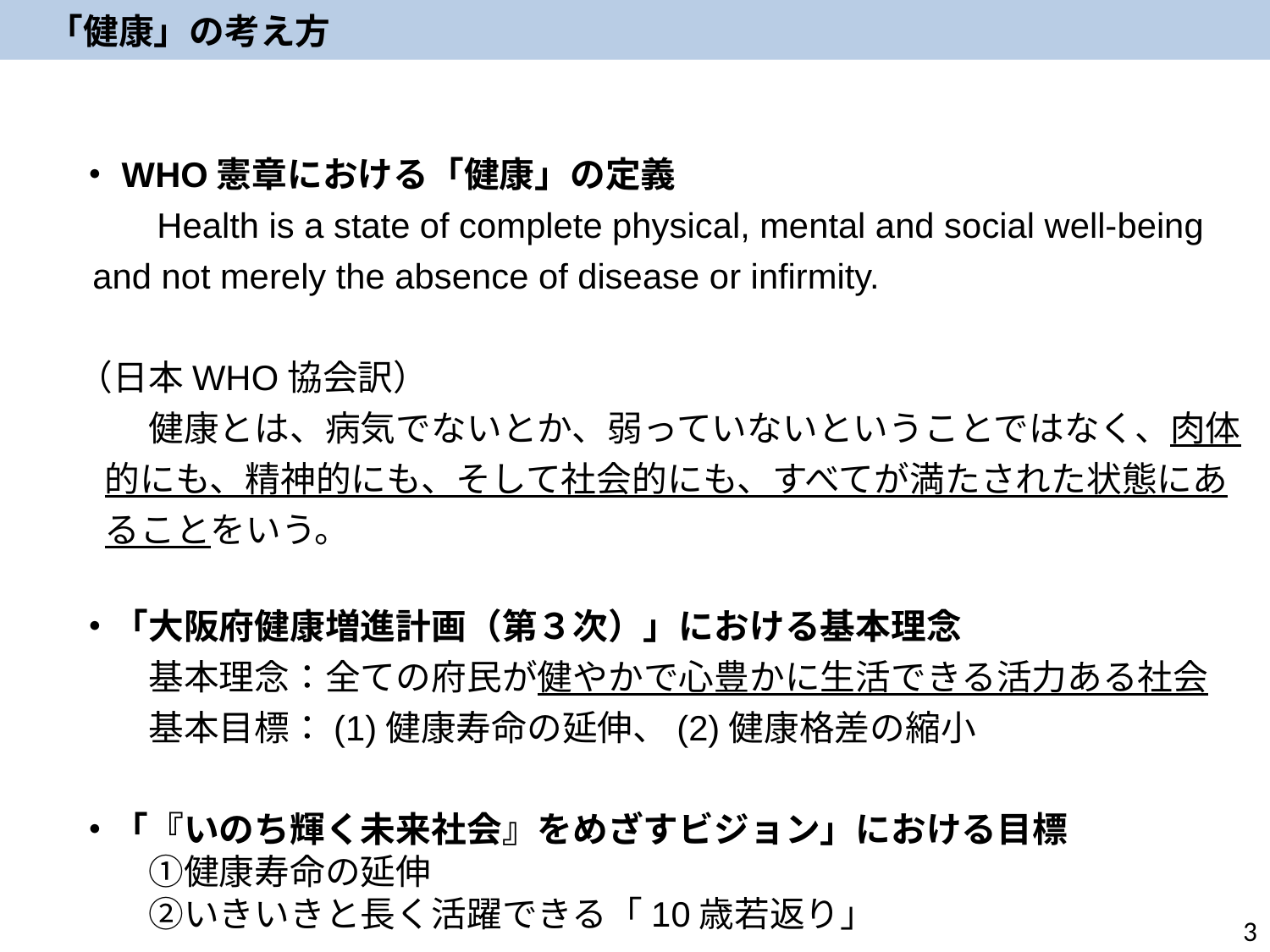

「健康」の考え方
　・WHO憲章における「健康」の定義
　　　Health is a state of complete physical, mental and social well-being and not merely the absence of disease or infirmity.

　（日本WHO協会訳）
　　　健康とは、病気でないとか、弱っていないということではなく、肉体的にも、精神的にも、そして社会的にも、すべてが満たされた状態にあることをいう。

　・「大阪府健康増進計画（第３次）」における基本理念
　　　基本理念：全ての府民が健やかで心豊かに生活できる活力ある社会
　　　基本目標：(1)健康寿命の延伸、(2)健康格差の縮小

　・「『いのち輝く未来社会』をめざすビジョン」における目標
　　　①健康寿命の延伸
　　　②いきいきと長く活躍できる「10歳若返り」
3